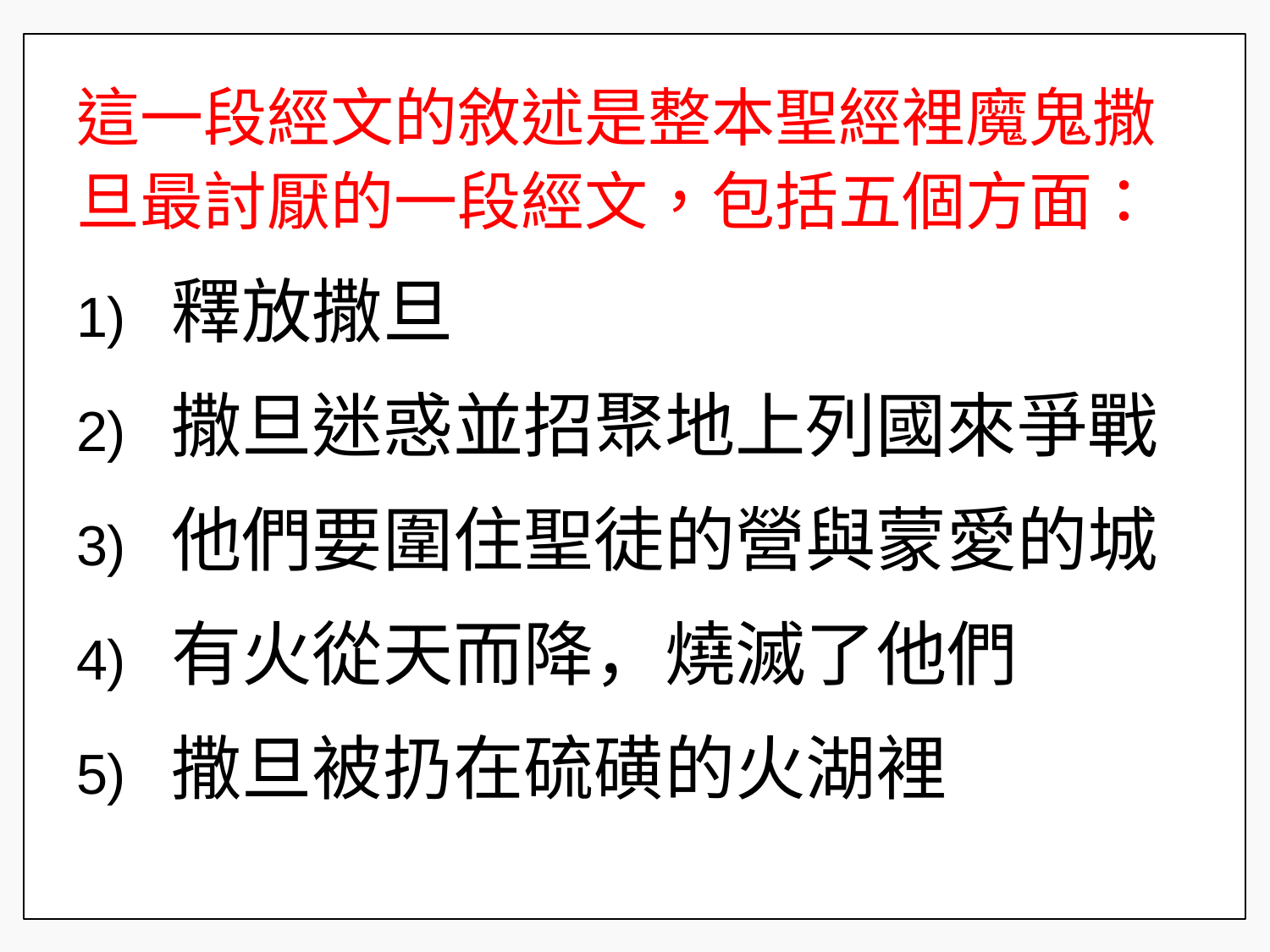

這一段經文的敘述是整本聖經裡魔鬼撒旦最討厭的一段經文，包括五個方面：
釋放撒旦
撒旦迷惑並招聚地上列國來爭戰
他們要圍住聖徒的營與蒙愛的城
有火從天而降，燒滅了他們
撒旦被扔在硫磺的火湖裡